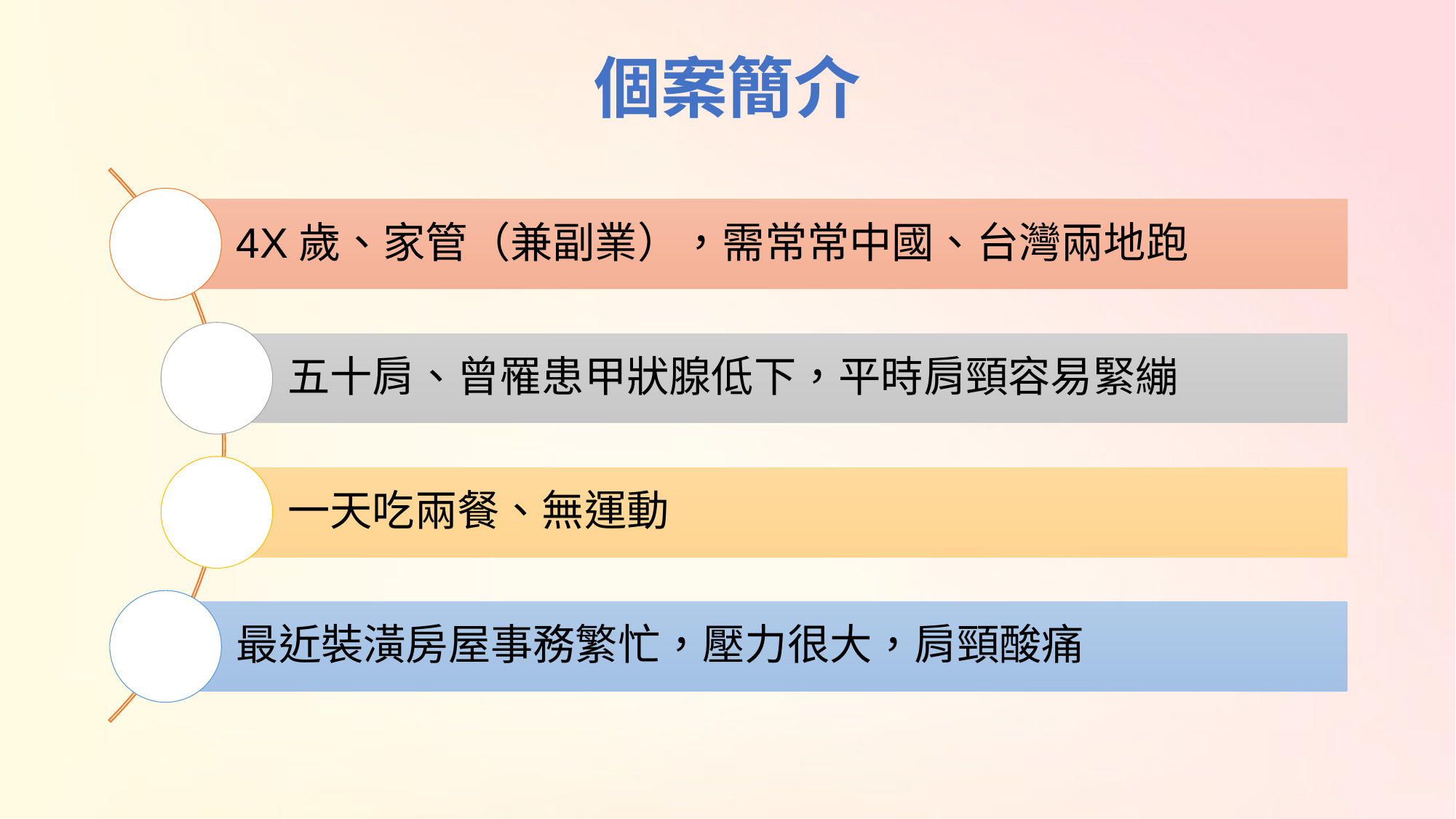

# 個案簡介
4X歲、家管（兼副業），需常常中國、台灣兩地跑
五十肩、曾罹患甲狀腺低下，平時肩頸容易緊繃
一天吃兩餐、無運動
最近裝潢房屋事務繁忙，壓力很大，肩頸酸痛